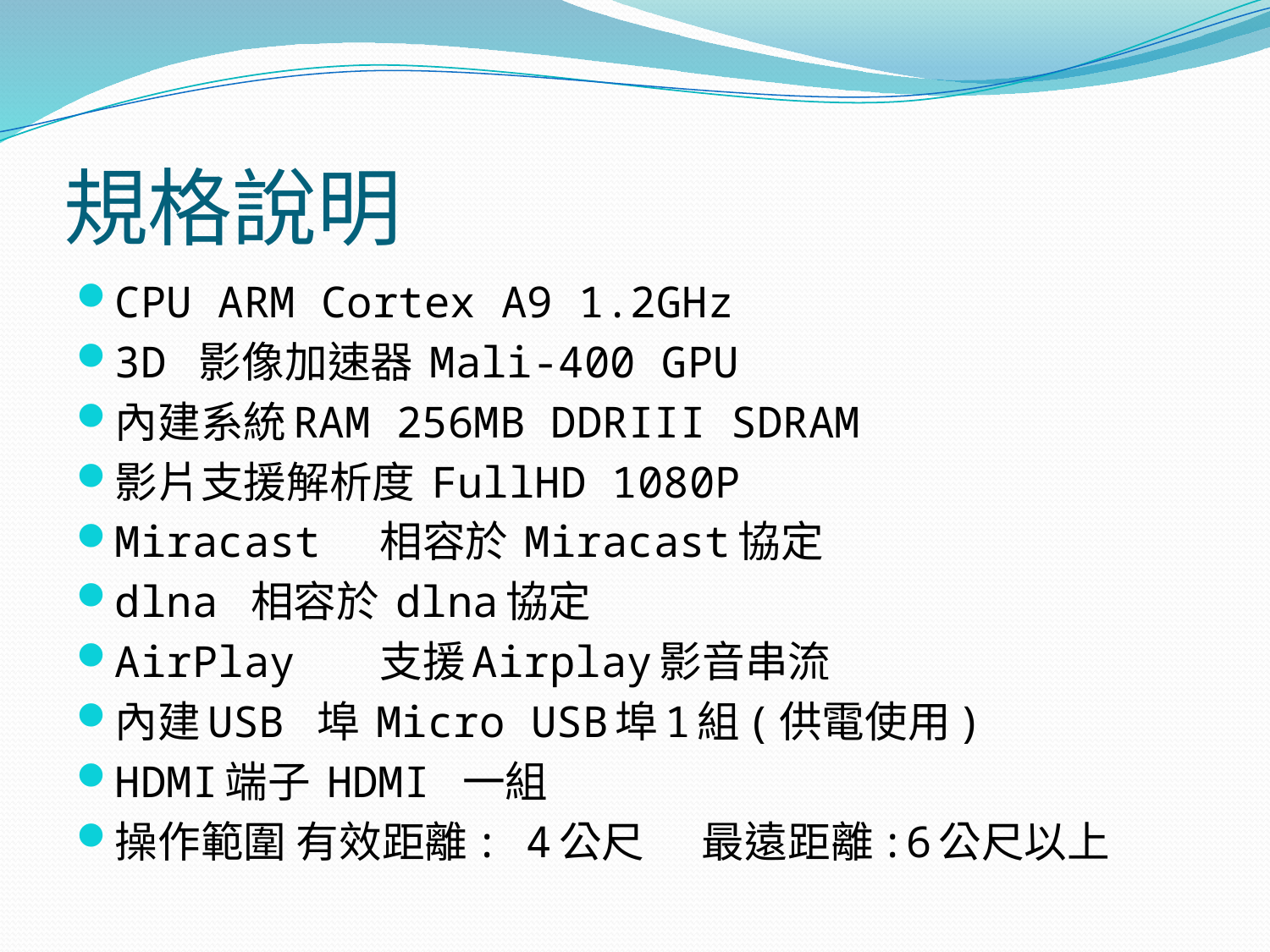

# 規格說明
CPU ARM Cortex A9 1.2GHz
3D 影像加速器 Mali-400 GPU
內建系統RAM 256MB DDRIII SDRAM
影片支援解析度 FullHD 1080P
Miracast  相容於 Miracast協定
dlna 相容於 dlna協定
AirPlay   支援Airplay影音串流
內建USB 埠 Micro USB埠1組(供電使用)
HDMI端子 HDMI 一組
操作範圍 有效距離: 4公尺      最遠距離:6公尺以上